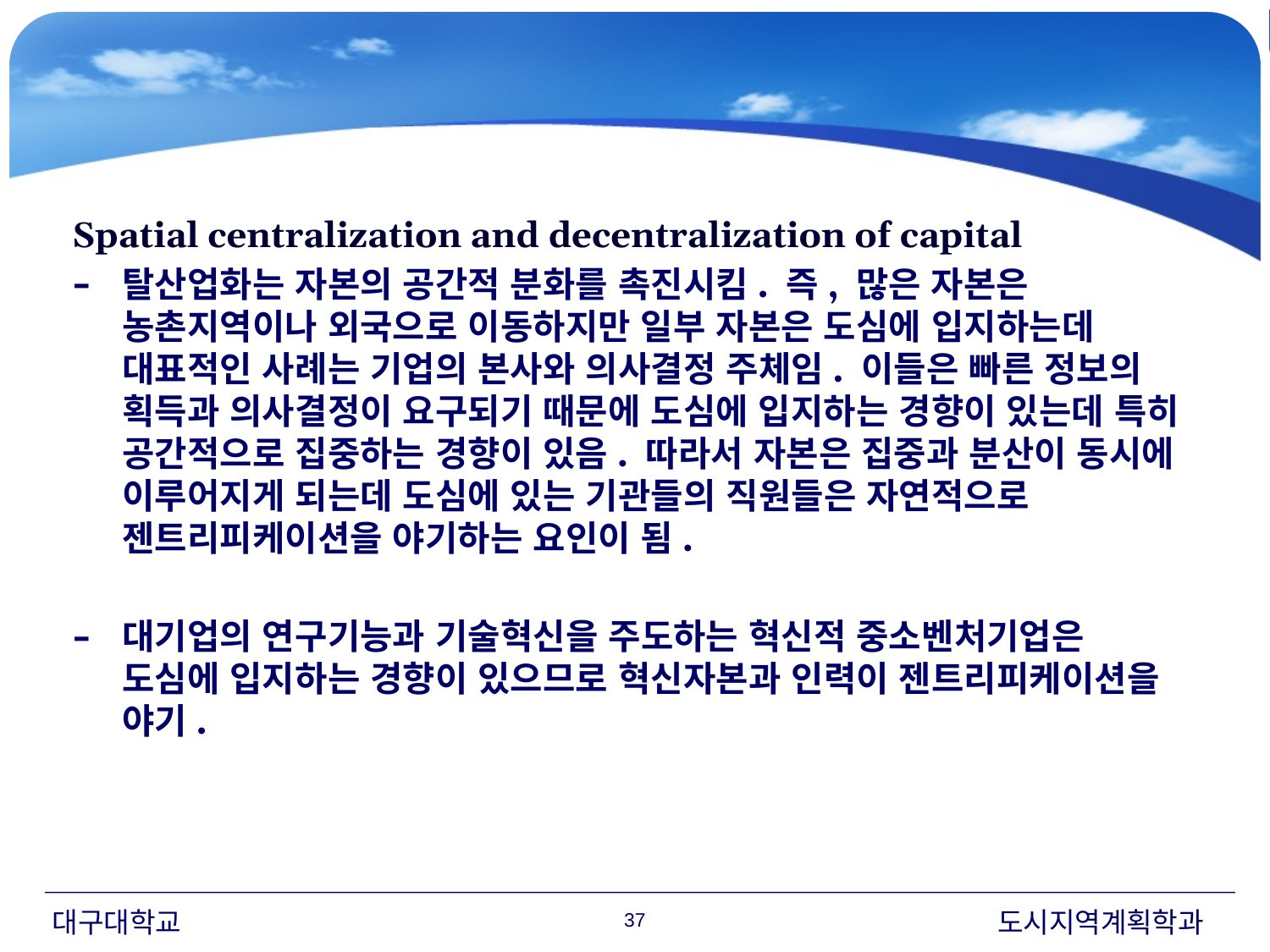

#
Spatial centralization and decentralization of capital
탈산업화는 자본의 공간적 분화를 촉진시킴. 즉, 많은 자본은 농촌지역이나 외국으로 이동하지만 일부 자본은 도심에 입지하는데 대표적인 사례는 기업의 본사와 의사결정 주체임. 이들은 빠른 정보의 획득과 의사결정이 요구되기 때문에 도심에 입지하는 경향이 있는데 특히 공간적으로 집중하는 경향이 있음. 따라서 자본은 집중과 분산이 동시에 이루어지게 되는데 도심에 있는 기관들의 직원들은 자연적으로 젠트리피케이션을 야기하는 요인이 됨.

대기업의 연구기능과 기술혁신을 주도하는 혁신적 중소벤처기업은 도심에 입지하는 경향이 있으므로 혁신자본과 인력이 젠트리피케이션을 야기.